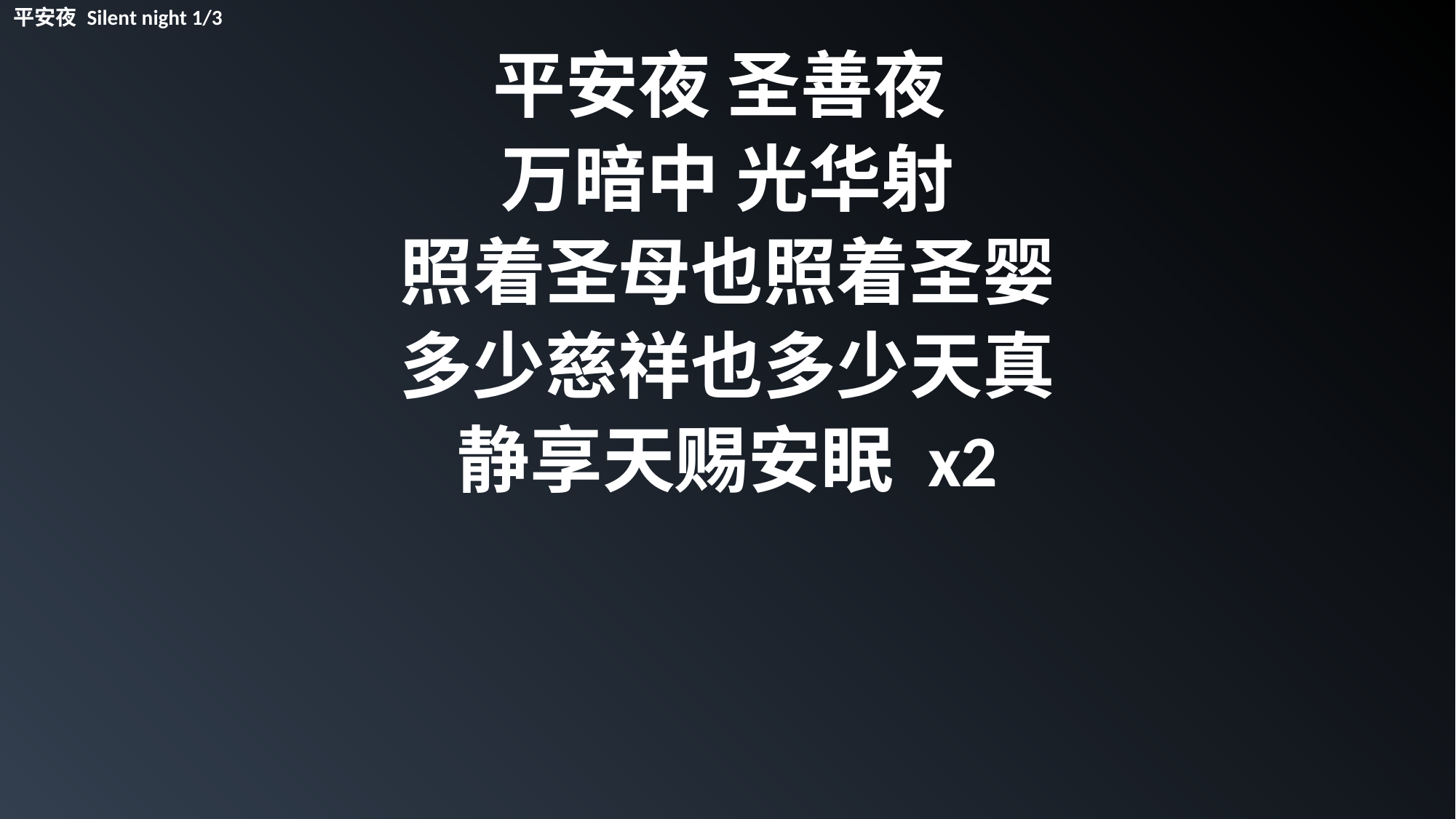

平安夜 Silent night 1/3
平安夜 圣善夜
万暗中 光华射
照着圣母也照着圣婴
多少慈祥也多少天真
静享天赐安眠 x2